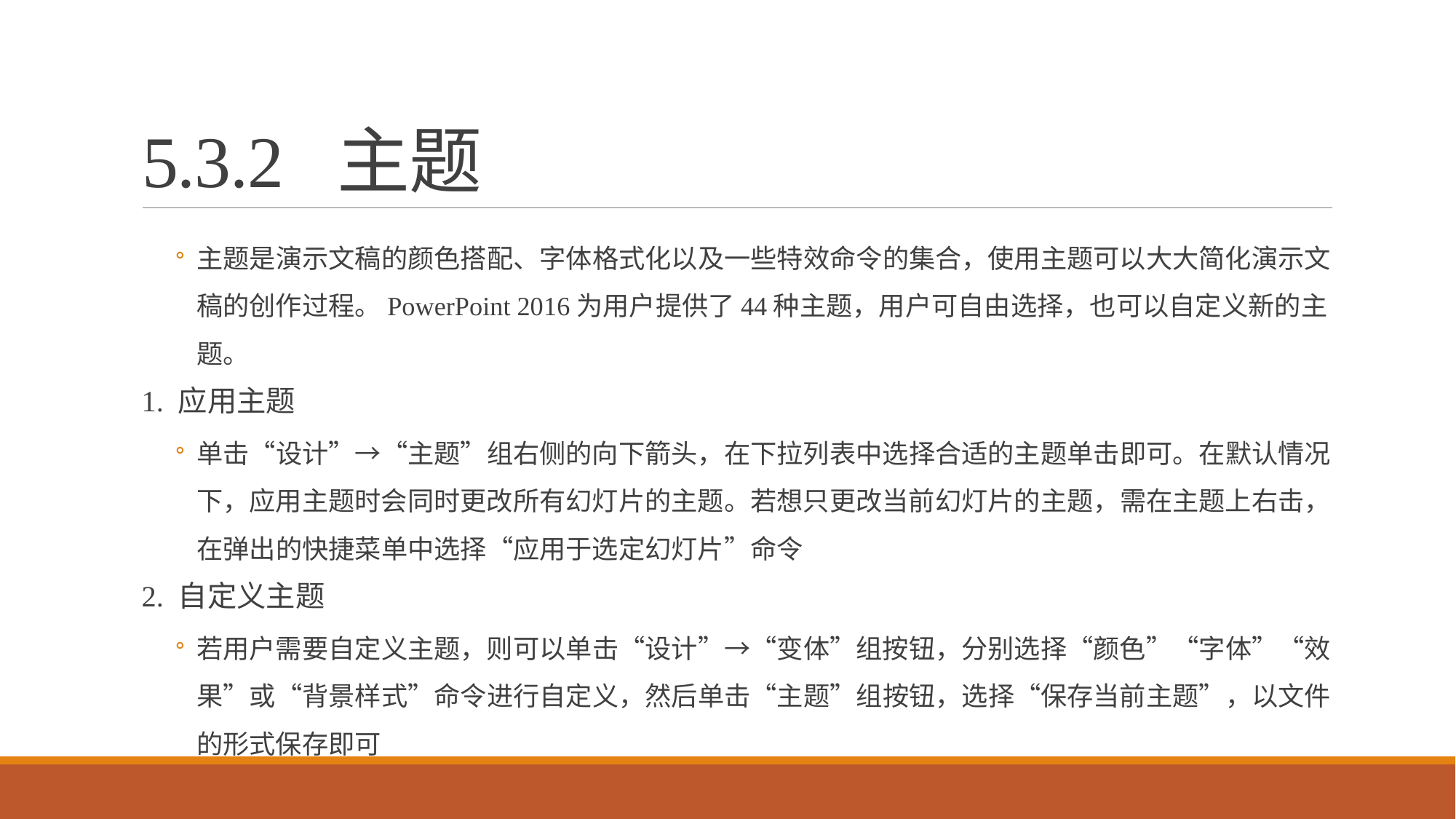

# 5.3.2  主题
主题是演示文稿的颜色搭配、字体格式化以及一些特效命令的集合，使用主题可以大大简化演示文稿的创作过程。PowerPoint 2016为用户提供了44种主题，用户可自由选择，也可以自定义新的主题。
1. 应用主题
单击“设计”→“主题”组右侧的向下箭头，在下拉列表中选择合适的主题单击即可。在默认情况下，应用主题时会同时更改所有幻灯片的主题。若想只更改当前幻灯片的主题，需在主题上右击，在弹出的快捷菜单中选择“应用于选定幻灯片”命令
2. 自定义主题
若用户需要自定义主题，则可以单击“设计”→“变体”组按钮，分别选择“颜色”“字体”“效果”或“背景样式”命令进行自定义，然后单击“主题”组按钮，选择“保存当前主题”，以文件的形式保存即可